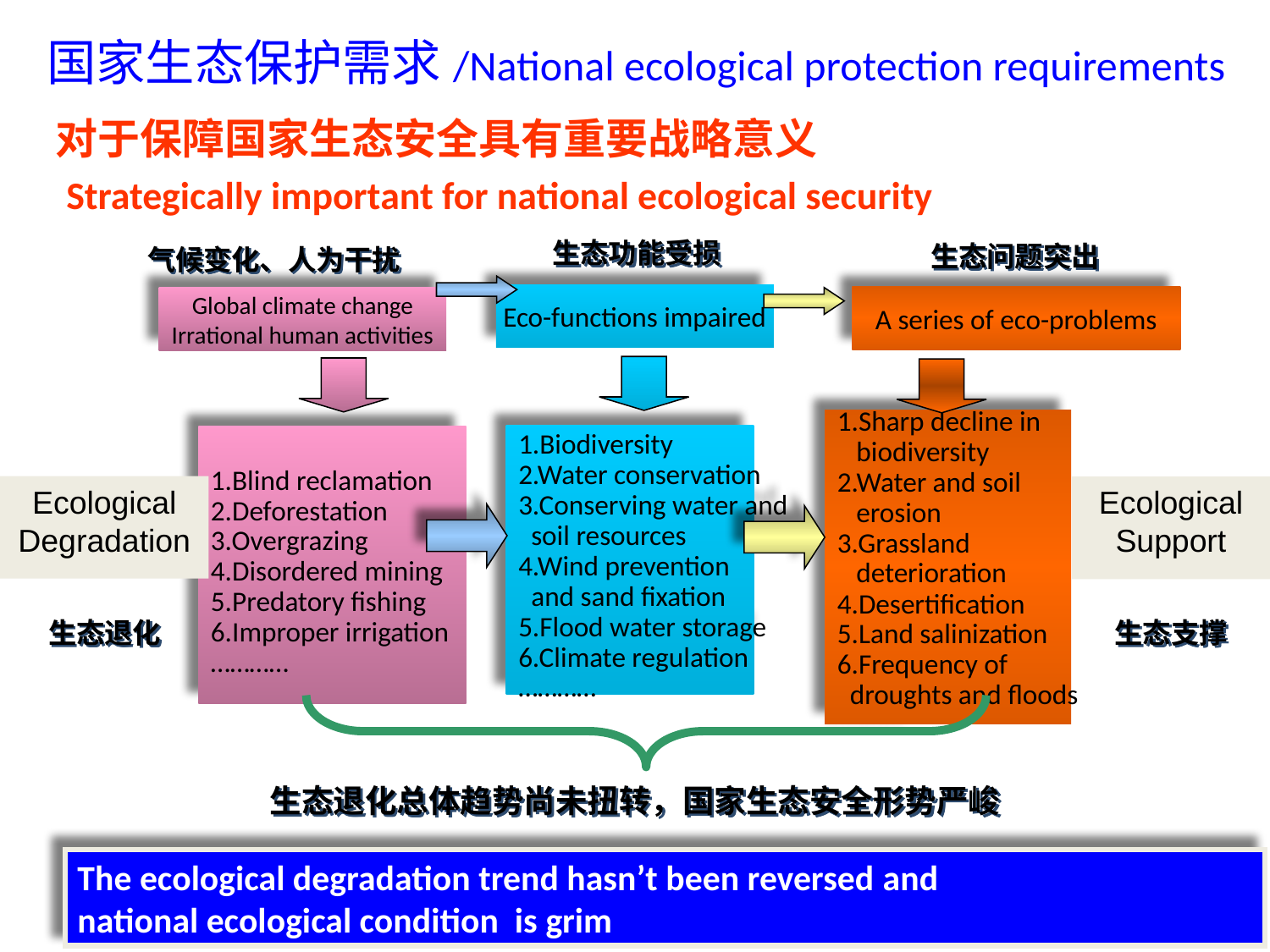

国家生态保护需求/National ecological protection requirements
对于保障国家生态安全具有重要战略意义
Strategically important for national ecological security
生态功能受损
生态问题突出
气候变化、人为干扰
Eco-functions impaired

1.Biodiversity
2.Water conservation
3.Conserving water and
  soil resources
4.Wind prevention
  and sand fixation
5.Flood water storage
6.Climate regulation
…………

A series of eco-problems

1.Sharp decline in
   biodiversity
2.Water and soil
   erosion
3.Grassland
   deterioration
4.Desertification
5.Land salinization
6.Frequency of
  droughts and floods
…………

Global climate change
Irrational human activities

1.Blind reclamation
2.Deforestation
3.Overgrazing
4.Disordered mining
5.Predatory fishing
6.Improper irrigation
…………

Ecological Degradation
Ecological Support
生态退化
生态支撑
生态退化总体趋势尚未扭转，国家生态安全形势严峻
The ecological degradation trend hasn’t been reversed and
national ecological condition  is grim